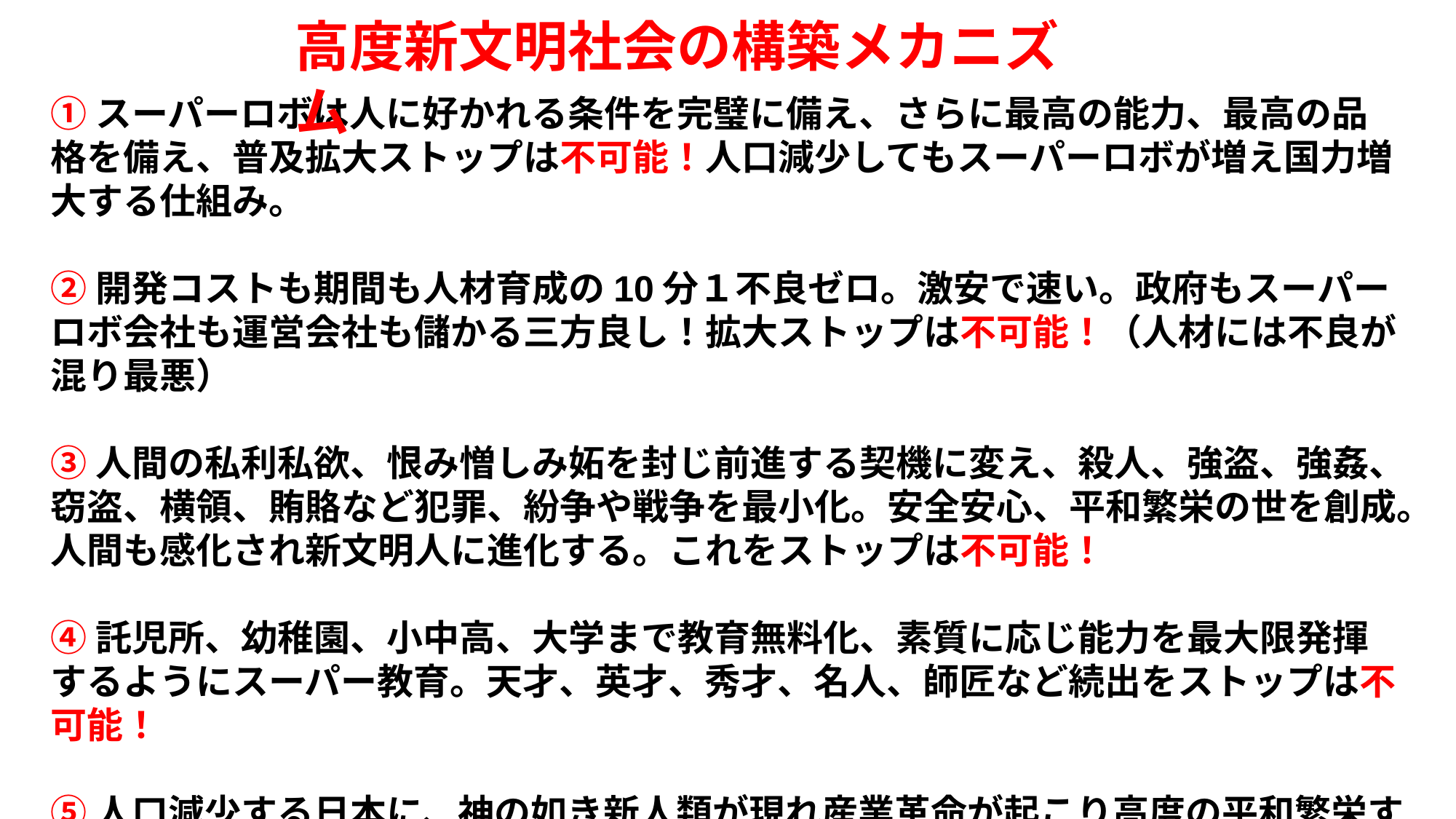

高度新文明社会の構築メカニズム
①スーパーロボは人に好かれる条件を完璧に備え、さらに最高の能力、最高の品格を備え、普及拡大ストップは不可能！人口減少してもスーパーロボが増え国力増大する仕組み。

②開発コストも期間も人材育成の10分１不良ゼロ。激安で速い。政府もスーパーロボ会社も運営会社も儲かる三方良し！拡大ストップは不可能！（人材には不良が混り最悪）

③人間の私利私欲、恨み憎しみ妬を封じ前進する契機に変え、殺人、強盗、強姦、窃盗、横領、賄賂など犯罪、紛争や戦争を最小化。安全安心、平和繁栄の世を創成。人間も感化され新文明人に進化する。これをストップは不可能！

④託児所、幼稚園、小中高、大学まで教育無料化、素質に応じ能力を最大限発揮するようにスーパー教育。天才、英才、秀才、名人、師匠など続出をストップは不可能！

⑤人口減少する日本に、神の如き新人類が現れ産業革命が起こり高度の平和繁栄する新文明社会到来をストップは不可能！（年10億台稼働は数十億の日本の神々が国内外で活躍するに相当。波及効果含め約3000兆円／年！）